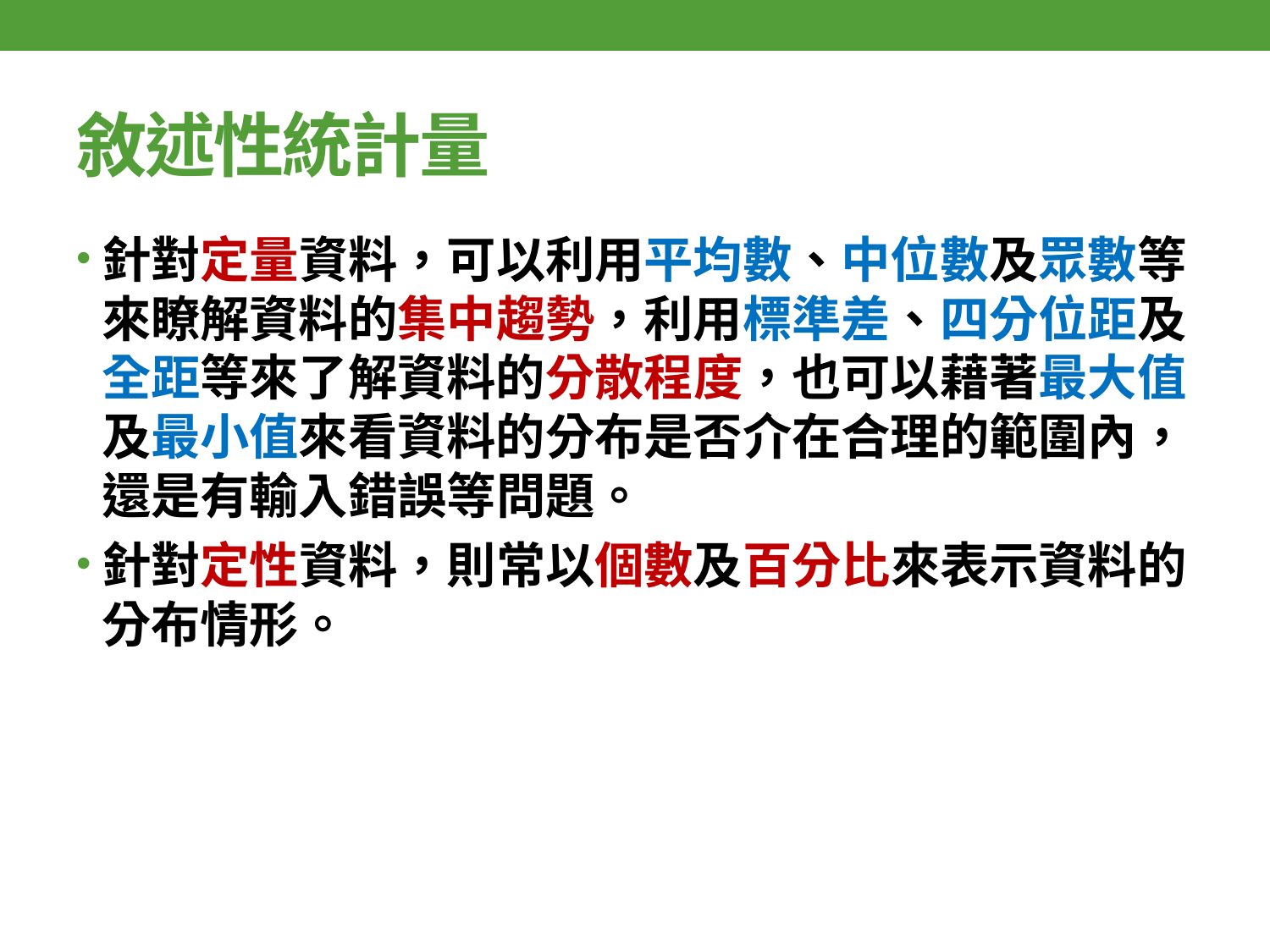

# 敘述性統計量
針對定量資料，可以利用平均數、中位數及眾數等來瞭解資料的集中趨勢，利用標準差、四分位距及全距等來了解資料的分散程度，也可以藉著最大值及最小值來看資料的分布是否介在合理的範圍內，還是有輸入錯誤等問題。
針對定性資料，則常以個數及百分比來表示資料的分布情形。